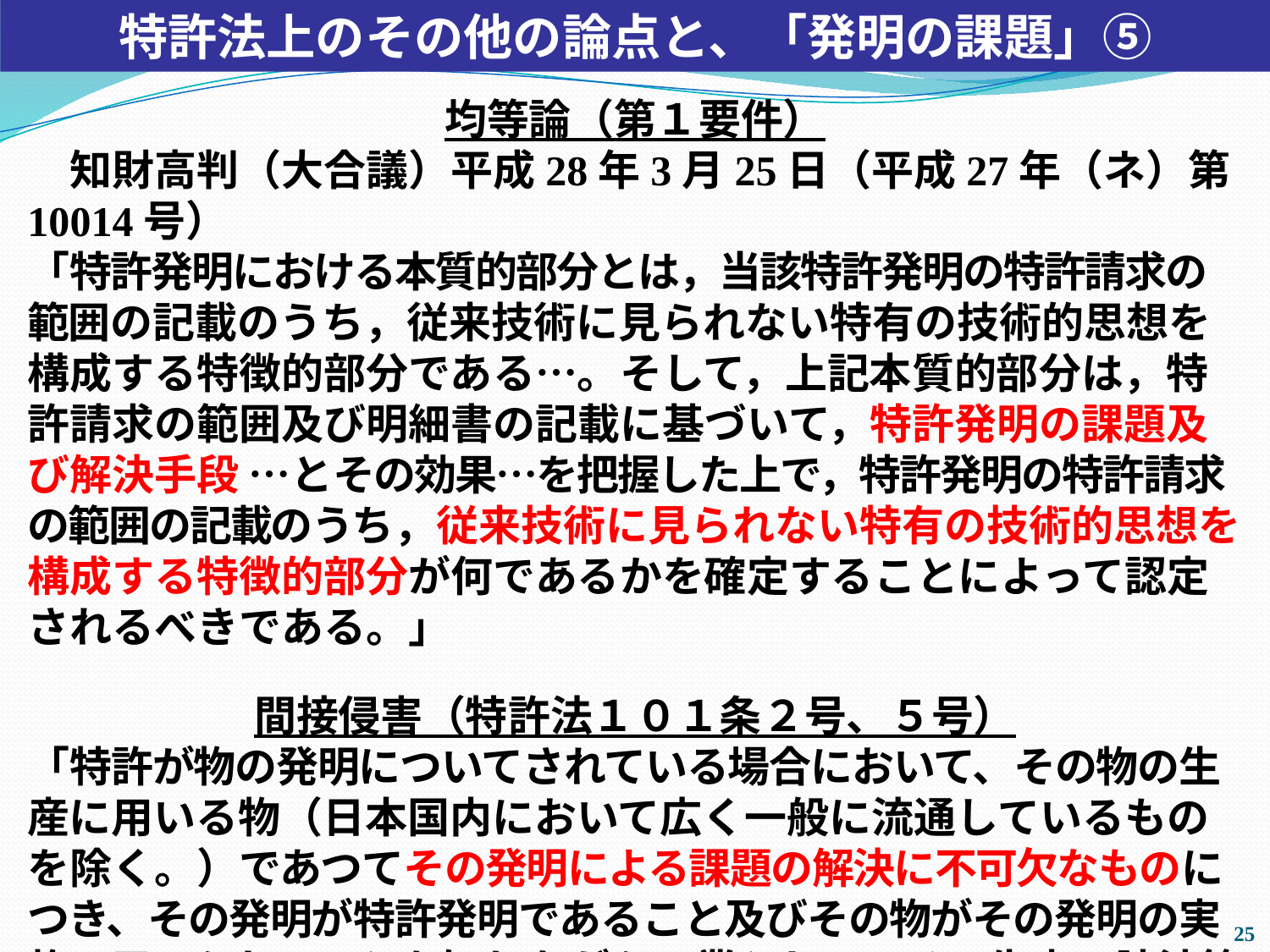

特許法上のその他の論点と、「発明の課題」⑤
均等論（第１要件）
　知財高判（大合議）平成28年3月25日（平成27年（ネ）第10014号）
「特許発明における本質的部分とは，当該特許発明の特許請求の範囲の記載のうち，従来技術に見られない特有の技術的思想を構成する特徴的部分である…。そして，上記本質的部分は，特許請求の範囲及び明細書の記載に基づいて，特許発明の課題及び解決手段 …とその効果…を把握した上で，特許発明の特許請求の範囲の記載のうち，従来技術に見られない特有の技術的思想を構成する特徴的部分が何であるかを確定することによって認定されるべきである。」

間接侵害（特許法１０１条２号、５号）
「特許が物の発明についてされている場合において、その物の生産に用いる物（日本国内において広く一般に流通しているものを除く。）であつてその発明による課題の解決に不可欠なものにつき、その発明が特許発明であること及びその物がその発明の実施に用いられることを知りながら、業として、その生産、譲渡等若しくは輸入又は譲渡等の申出をする行為」（２号）

25